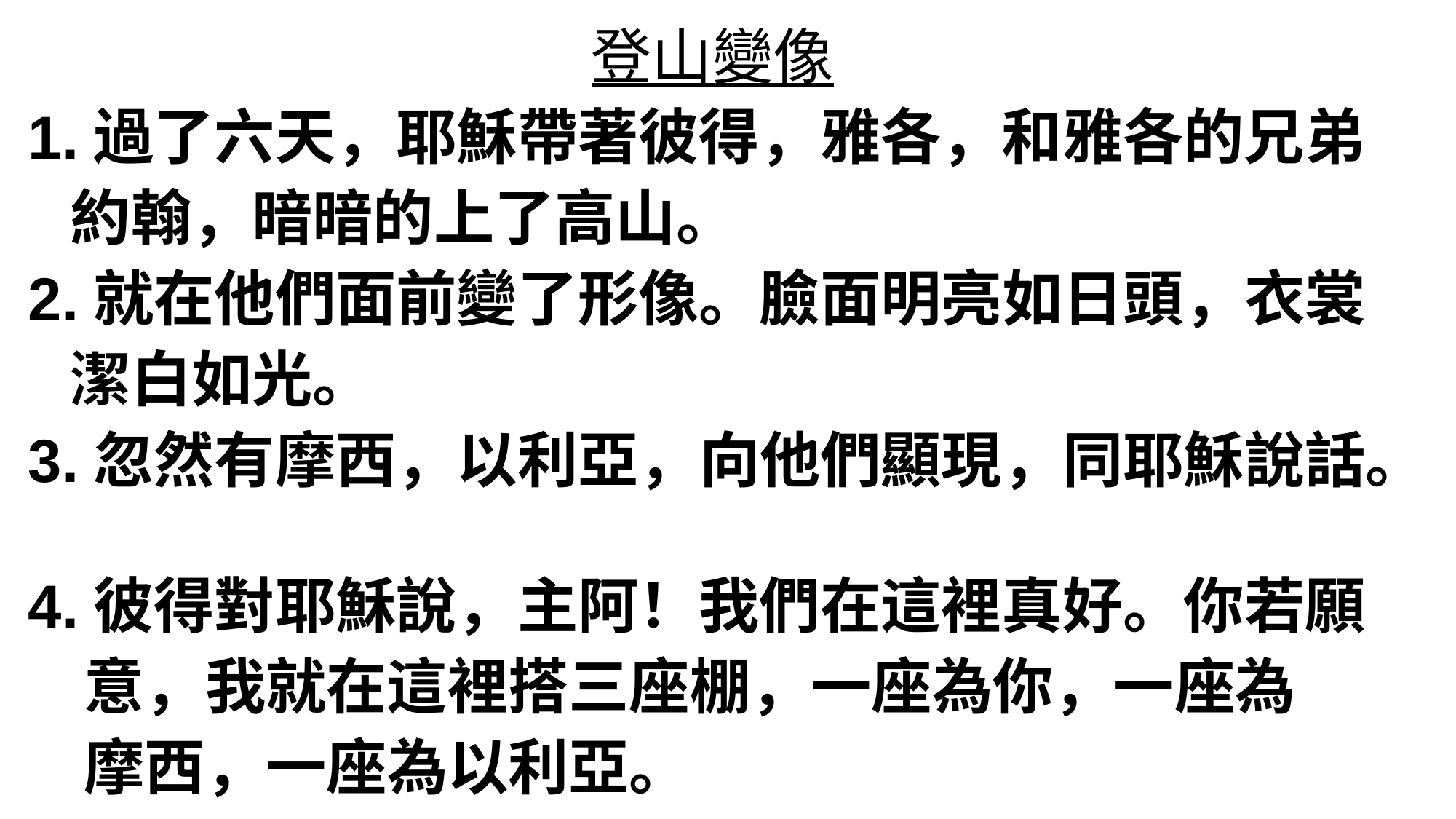

登山變像
1.過了六天，耶穌帶著彼得，雅各，和雅各的兄弟
  約翰，暗暗的上了高山。
2.就在他們面前變了形像。臉面明亮如日頭，衣裳
  潔白如光。
3.忽然有摩西，以利亞，向他們顯現，同耶穌說話。
4.彼得對耶穌說，主阿！我們在這裡真好。你若願
   意，我就在這裡搭三座棚，一座為你，一座為
   摩西，一座為以利亞。